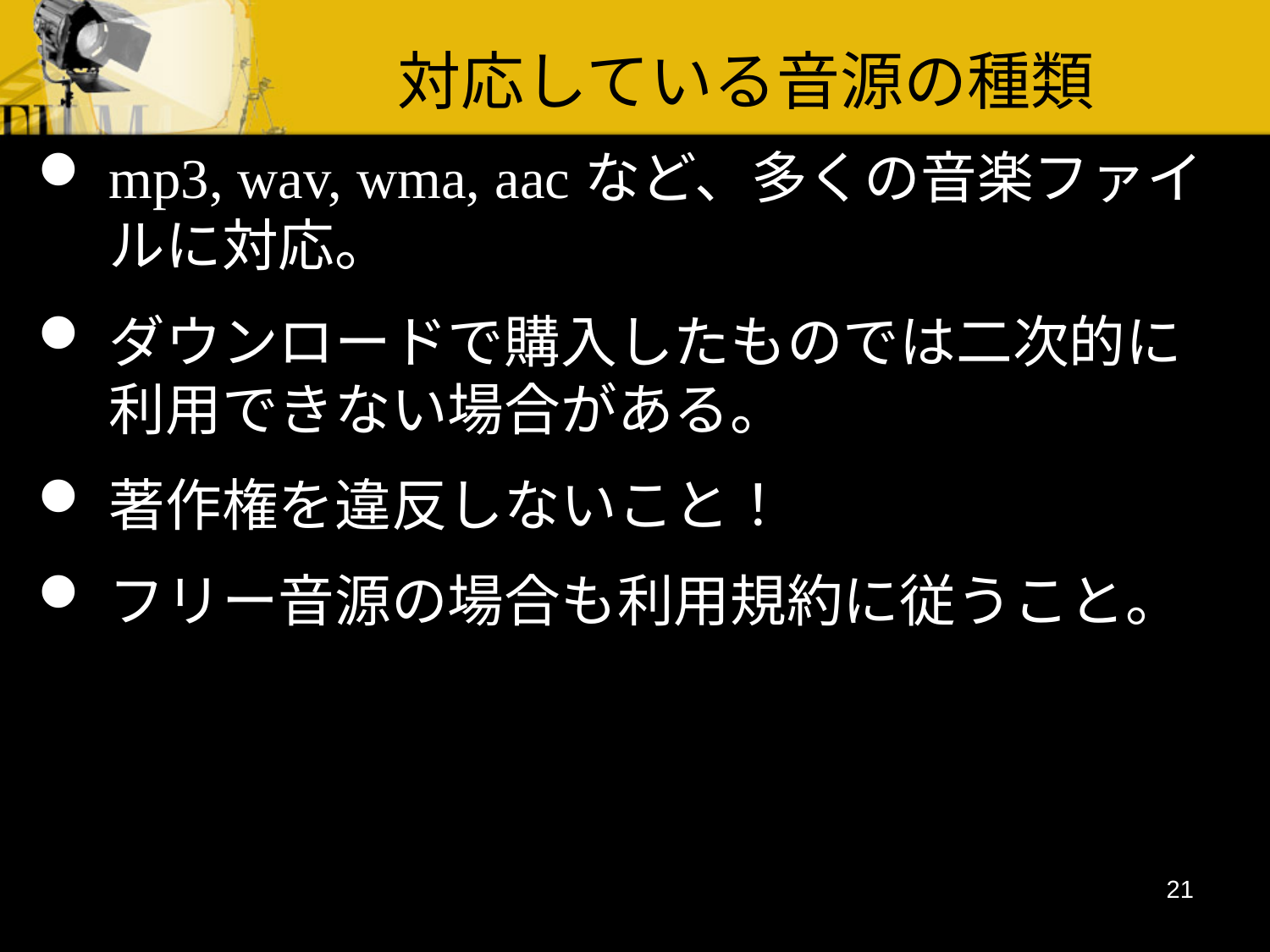

対応している音源の種類
mp3, wav, wma, aacなど、多くの音楽ファイルに対応。
ダウンロードで購入したものでは二次的に利用できない場合がある。
著作権を違反しないこと！
フリー音源の場合も利用規約に従うこと。
21